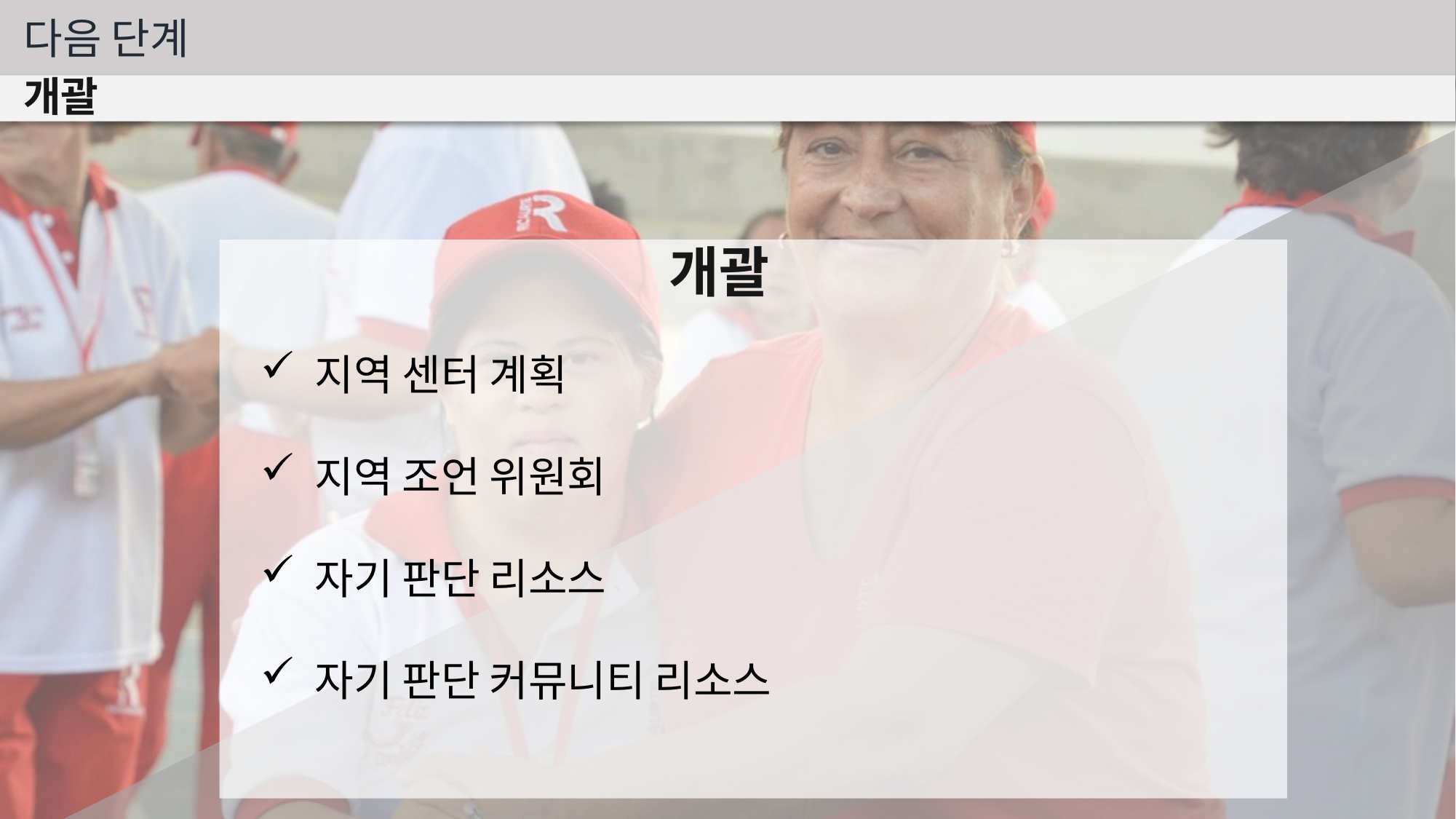

다음 단계
개괄

개괄
지역 센터 계획

지역 조언 위원회

자기 판단 리소스

자기 판단 커뮤니티 리소스